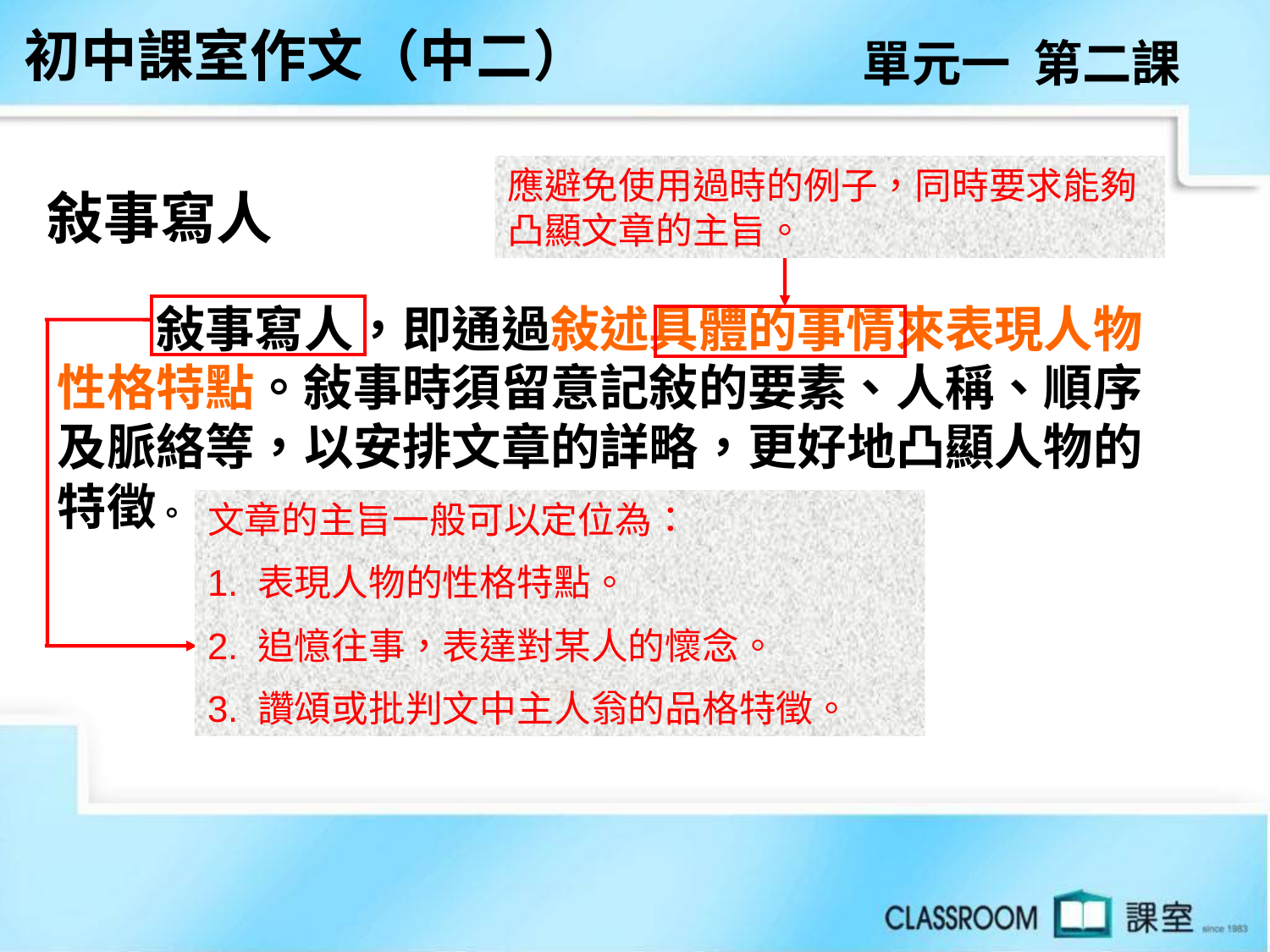

初中課室作文（中二）
單元一  第二課
應避免使用過時的例子，同時要求能夠凸顯文章的主旨。
敍事寫人

　　敍事寫人，即通過敍述具體的事情來表現人物
性格特點。敍事時須留意記敍的要素、人稱、順序
及脈絡等，以安排文章的詳略，更好地凸顯人物的
特徵。

文章的主旨一般可以定位為：
1. 表現人物的性格特點。
2. 追憶往事，表達對某人的懷念。
3. 讚頌或批判文中主人翁的品格特徵。